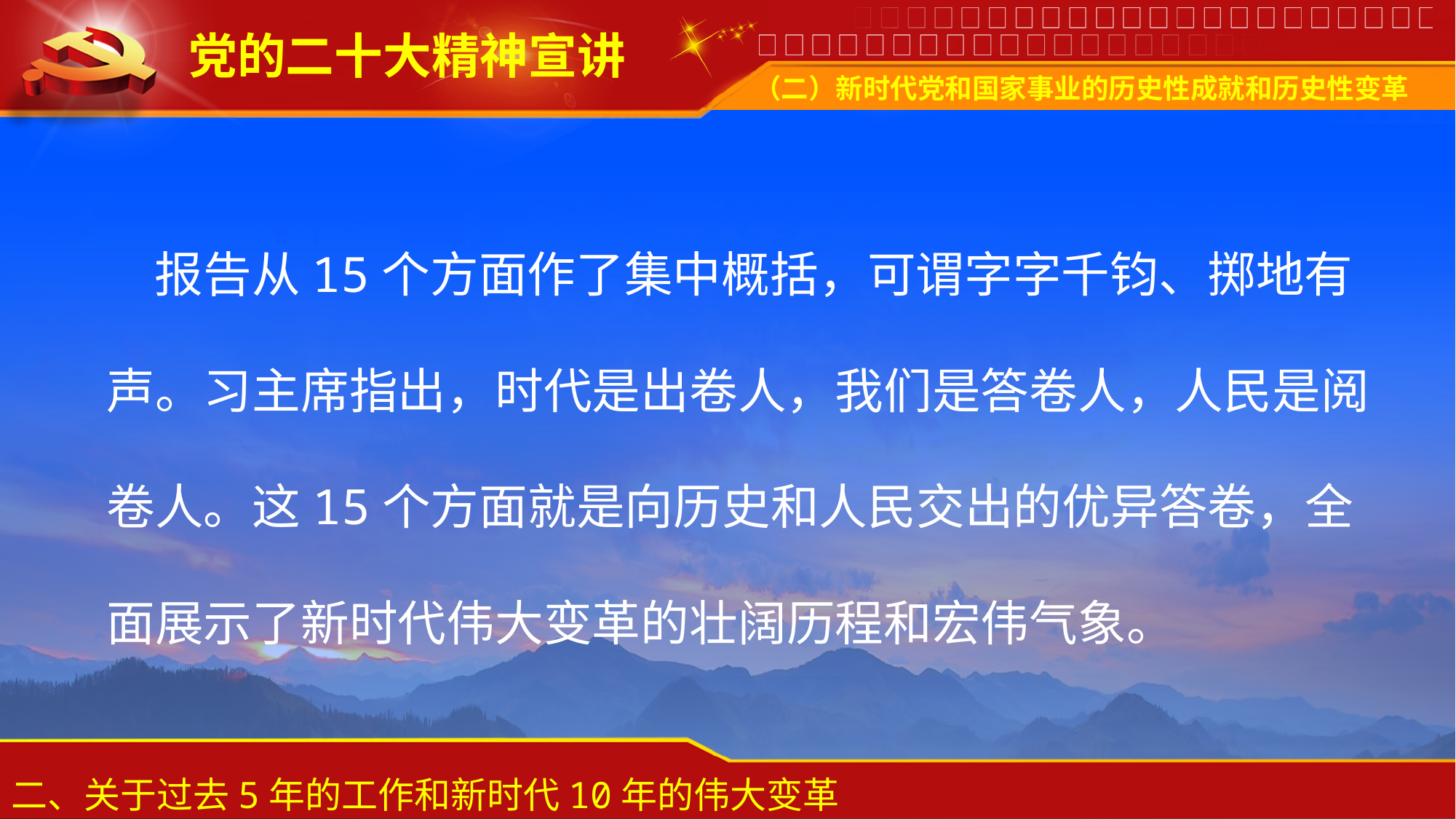

党的二十大精神宣讲
（二）新时代党和国家事业的历史性成就和历史性变革
    报告从15个方面作了集中概括，可谓字字千钧、掷地有声。习主席指出，时代是出卷人，我们是答卷人，人民是阅卷人。这15个方面就是向历史和人民交出的优异答卷，全面展示了新时代伟大变革的壮阔历程和宏伟气象。
二、关于过去5年的工作和新时代10年的伟大变革